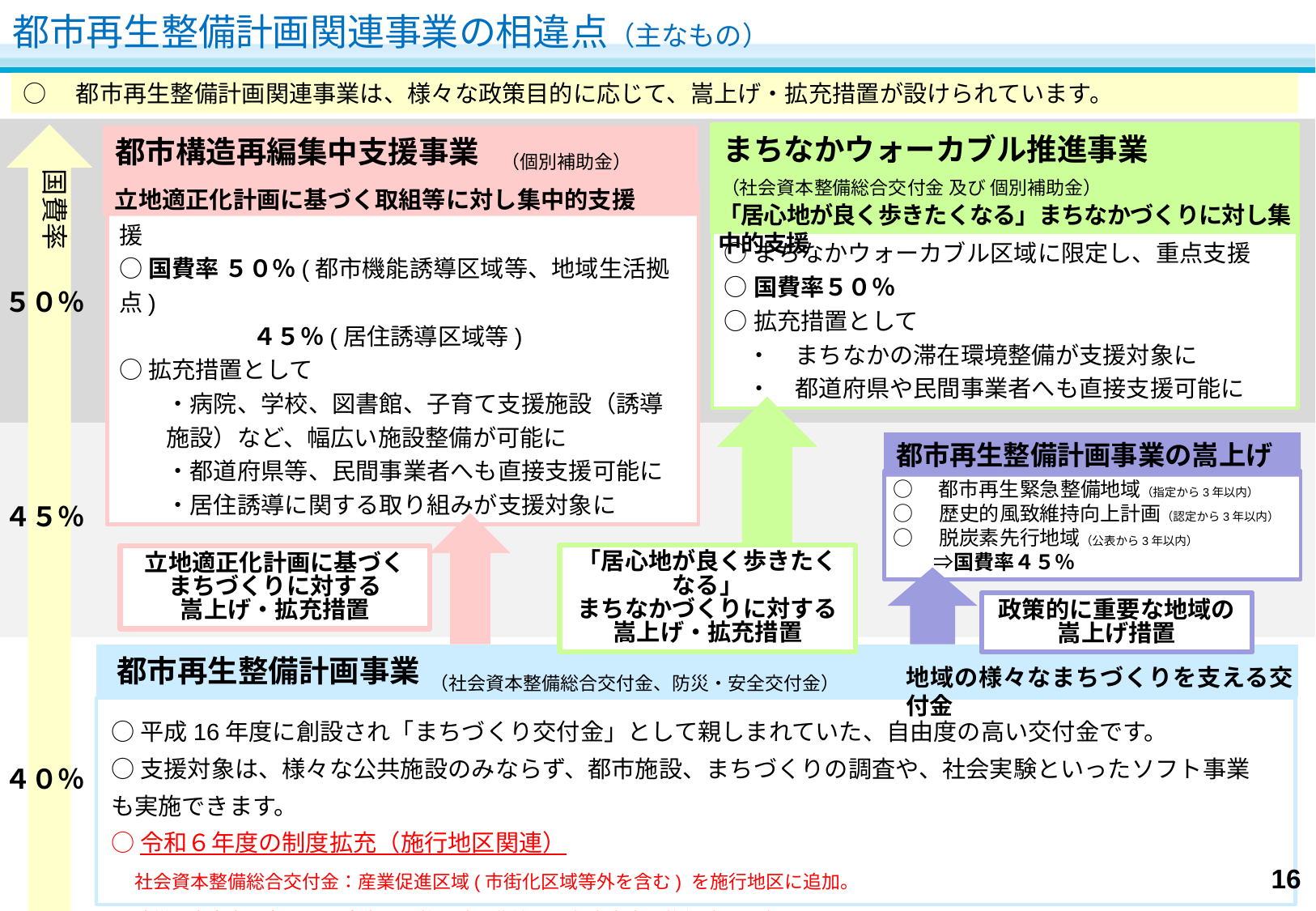

# 都市再生整備計画関連事業の相違点（主なもの）
○　都市再生整備計画関連事業は、様々な政策目的に応じて、嵩上げ・拡充措置が設けられています。

○まちなかウォーカブル区域に限定し、重点支援
○国費率５０％
○拡充措置として
　・　まちなかの滞在環境整備が支援対象に
　・　都道府県や民間事業者へも直接支援可能に

まちなかウォーカブル推進事業

都市構造再編集中支援事業
（個別補助金）
（社会資本整備総合交付金 及び 個別補助金）
国費率
立地適正化計画に基づく取組等に対し集中的支援
○都市機能誘導区域・居住誘導区域内等、
　 地域生活拠点(都市計画区域外)に限定し、集中支援
○国費率 ５０％(都市機能誘導区域等、地域生活拠点)
　　　　  　 ４５％(居住誘導区域等)
○拡充措置として
　　・病院、学校、図書館、子育て支援施設（誘導施設）など、幅広い施設整備が可能に
　　・都道府県等、民間事業者へも直接支援可能に
　　・居住誘導に関する取り組みが支援対象に
「居心地が良く歩きたくなる」まちなかづくりに対し集中的支援
５０％

都市再生整備計画事業の嵩上げ

○　都市再生緊急整備地域（指定から3年以内）
○　歴史的風致維持向上計画（認定から3年以内）
○　脱炭素先行地域（公表から3年以内）
　　⇒国費率４５％
４５％

「居心地が良く歩きたくなる」
まちなかづくりに対する
嵩上げ・拡充措置
立地適正化計画に基づく
まちづくりに対する
嵩上げ・拡充措置

政策的に重要な地域の
嵩上げ措置

都市再生整備計画事業
（社会資本整備総合交付金、防災・安全交付金）
地域の様々なまちづくりを支える交付金

○平成16年度に創設され「まちづくり交付金」として親しまれていた、自由度の高い交付金です。
○支援対象は、様々な公共施設のみならず、都市施設、まちづくりの調査や、社会実験といったソフト事業も実施できます。
○令和６年度の制度拡充（施行地区関連）
　社会資本整備総合交付金：産業促進区域(市街化区域等外を含む) を施行地区に追加。
　 防災・安全交付金          ：市街化調整区域・非線引き白地地域 を施行地区に追加。
４０％
16